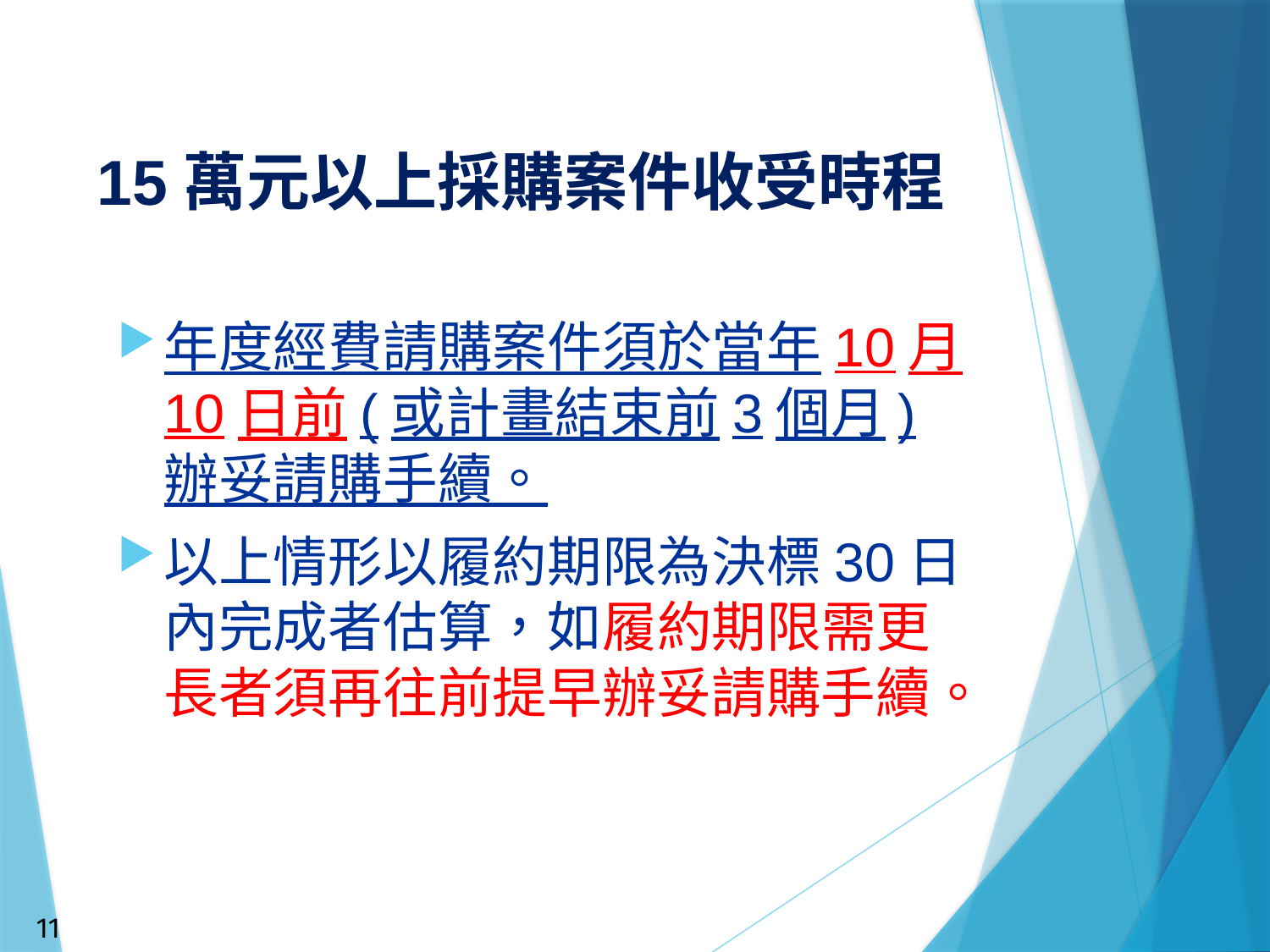

# 15萬元以上採購案件收受時程
年度經費請購案件須於當年10月10日前(或計畫結束前3個月)辦妥請購手續。
以上情形以履約期限為決標30日內完成者估算，如履約期限需更長者須再往前提早辦妥請購手續。

11